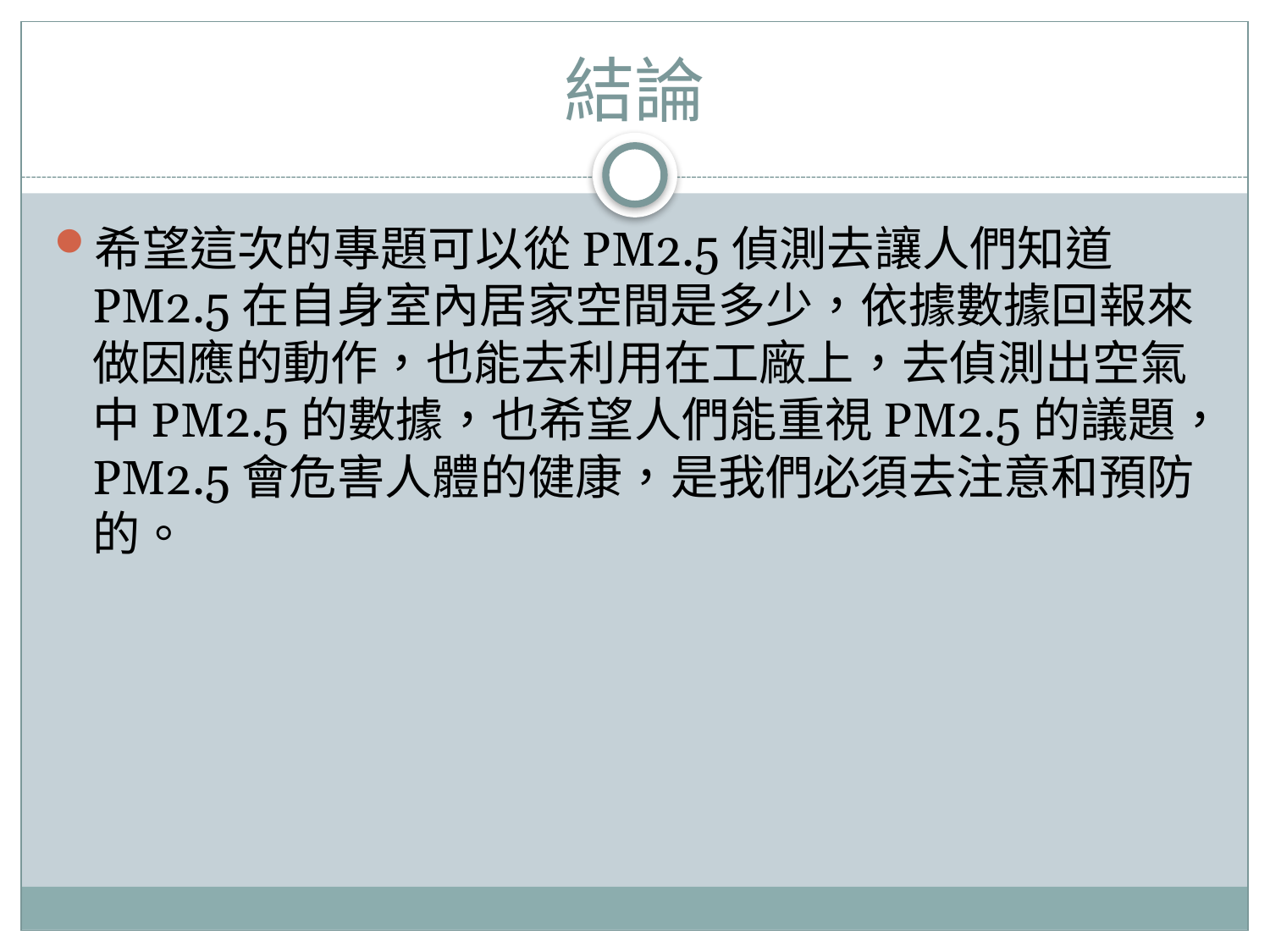

# 結論
希望這次的專題可以從PM2.5偵測去讓人們知道PM2.5在自身室內居家空間是多少，依據數據回報來做因應的動作，也能去利用在工廠上，去偵測出空氣中PM2.5的數據，也希望人們能重視PM2.5的議題，PM2.5會危害人體的健康，是我們必須去注意和預防的。